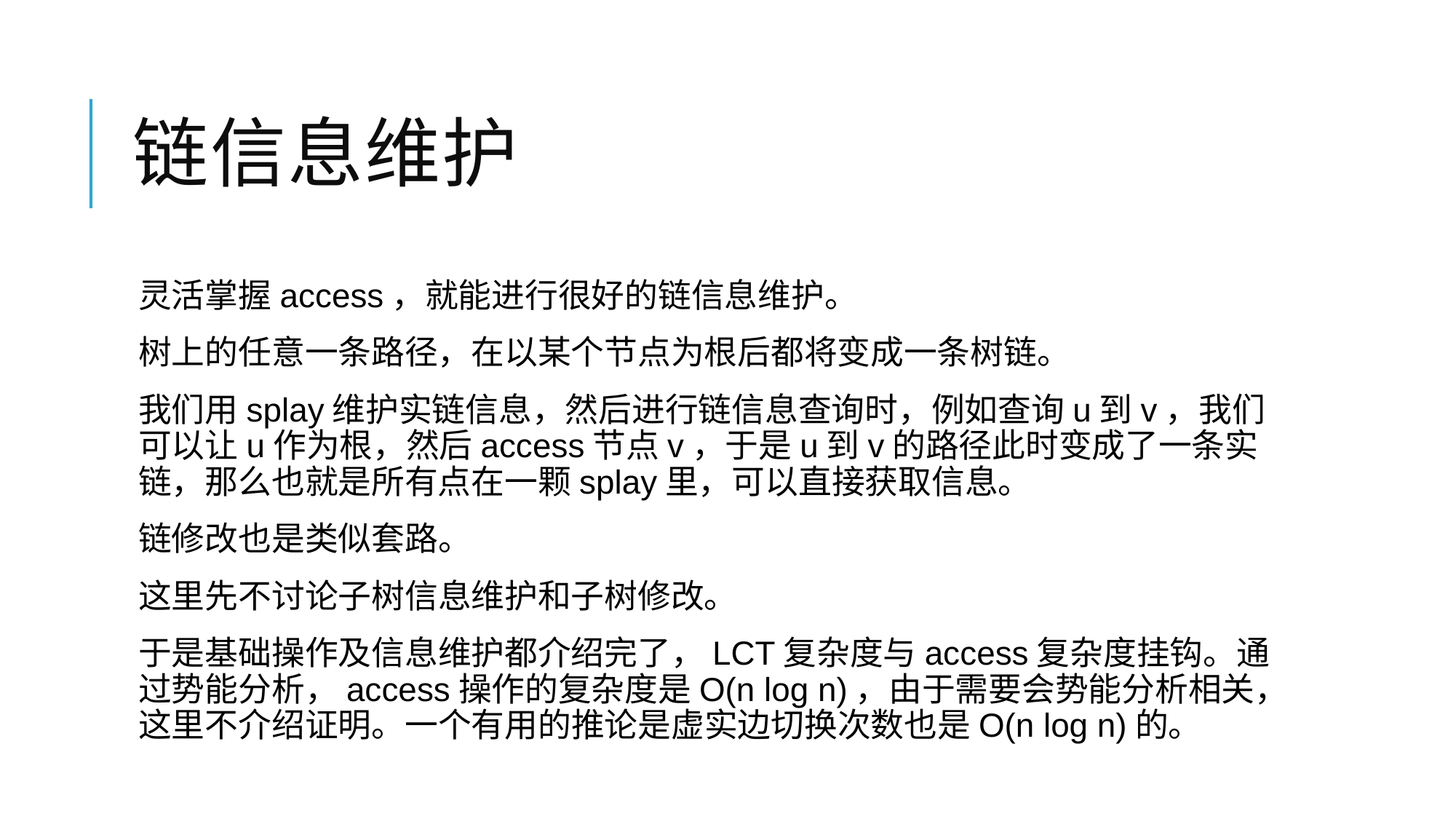

# 链信息维护
灵活掌握access，就能进行很好的链信息维护。
树上的任意一条路径，在以某个节点为根后都将变成一条树链。
我们用splay维护实链信息，然后进行链信息查询时，例如查询u到v，我们可以让u作为根，然后access节点v，于是u到v的路径此时变成了一条实链，那么也就是所有点在一颗splay里，可以直接获取信息。
链修改也是类似套路。
这里先不讨论子树信息维护和子树修改。
于是基础操作及信息维护都介绍完了，LCT复杂度与access复杂度挂钩。通过势能分析，access操作的复杂度是O(n log n)，由于需要会势能分析相关，这里不介绍证明。一个有用的推论是虚实边切换次数也是O(n log n)的。